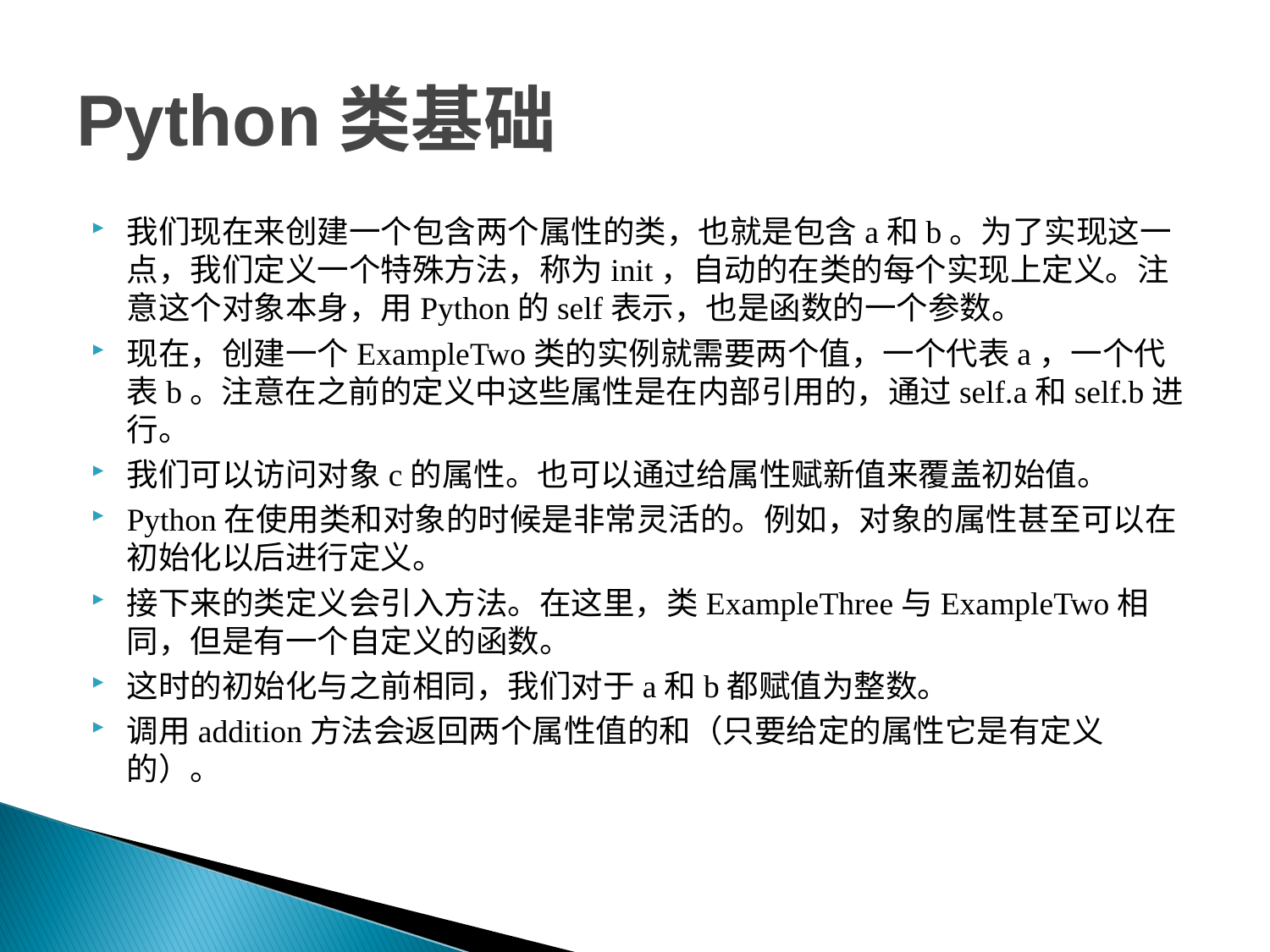

# Python类基础
我们现在来创建一个包含两个属性的类，也就是包含a和b。为了实现这一点，我们定义一个特殊方法，称为init，自动的在类的每个实现上定义。注意这个对象本身，用Python的self表示，也是函数的一个参数。
现在，创建一个ExampleTwo类的实例就需要两个值，一个代表a，一个代表b。注意在之前的定义中这些属性是在内部引用的，通过self.a和self.b进行。
我们可以访问对象c的属性。也可以通过给属性赋新值来覆盖初始值。
Python在使用类和对象的时候是非常灵活的。例如，对象的属性甚至可以在初始化以后进行定义。
接下来的类定义会引入方法。在这里，类ExampleThree与ExampleTwo相同，但是有一个自定义的函数。
这时的初始化与之前相同，我们对于a和b都赋值为整数。
调用addition方法会返回两个属性值的和（只要给定的属性它是有定义的）。